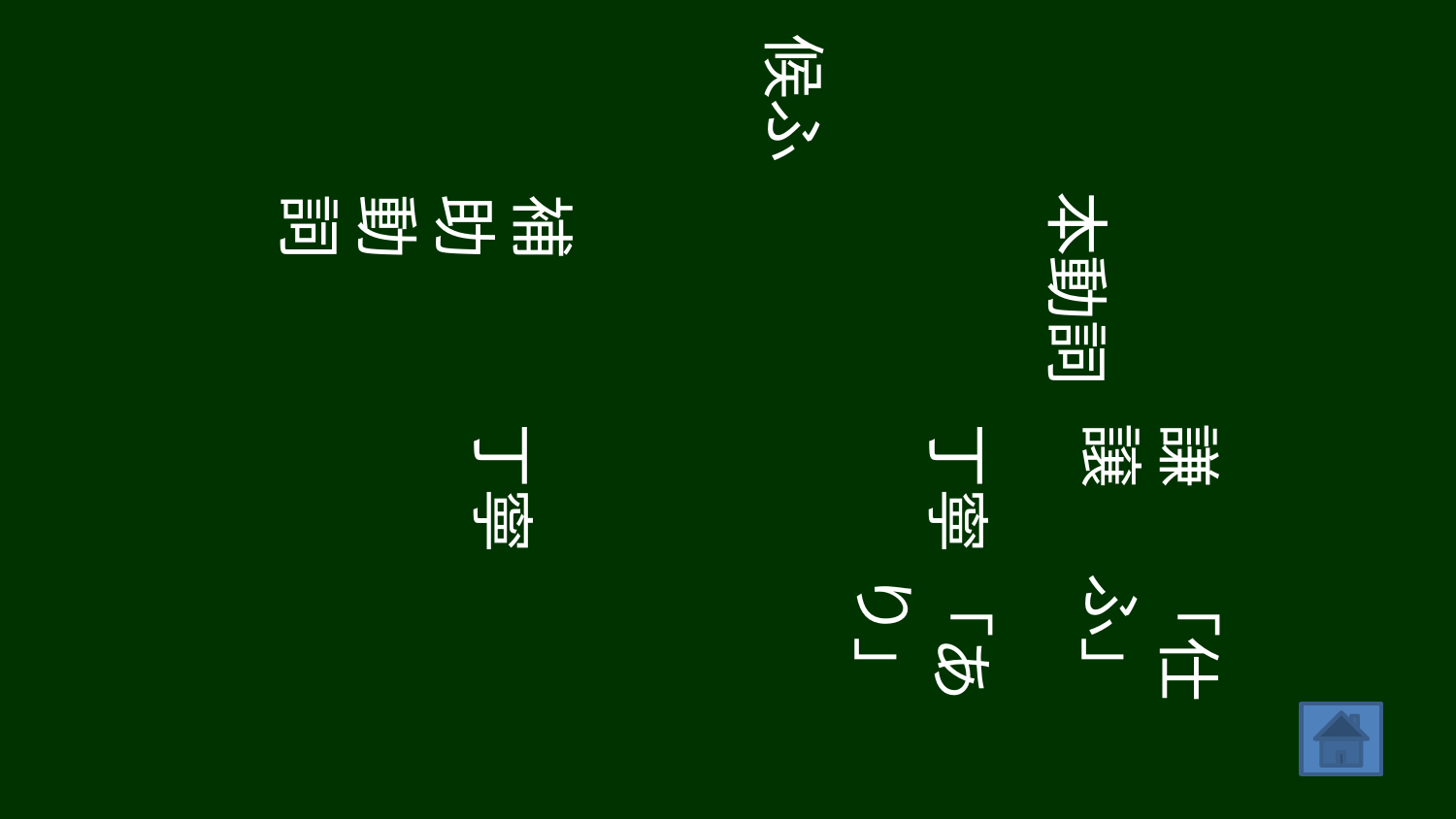

候ふ
本動詞
補助動詞
丁寧
丁寧
謙譲
「あり」
「仕ふ」